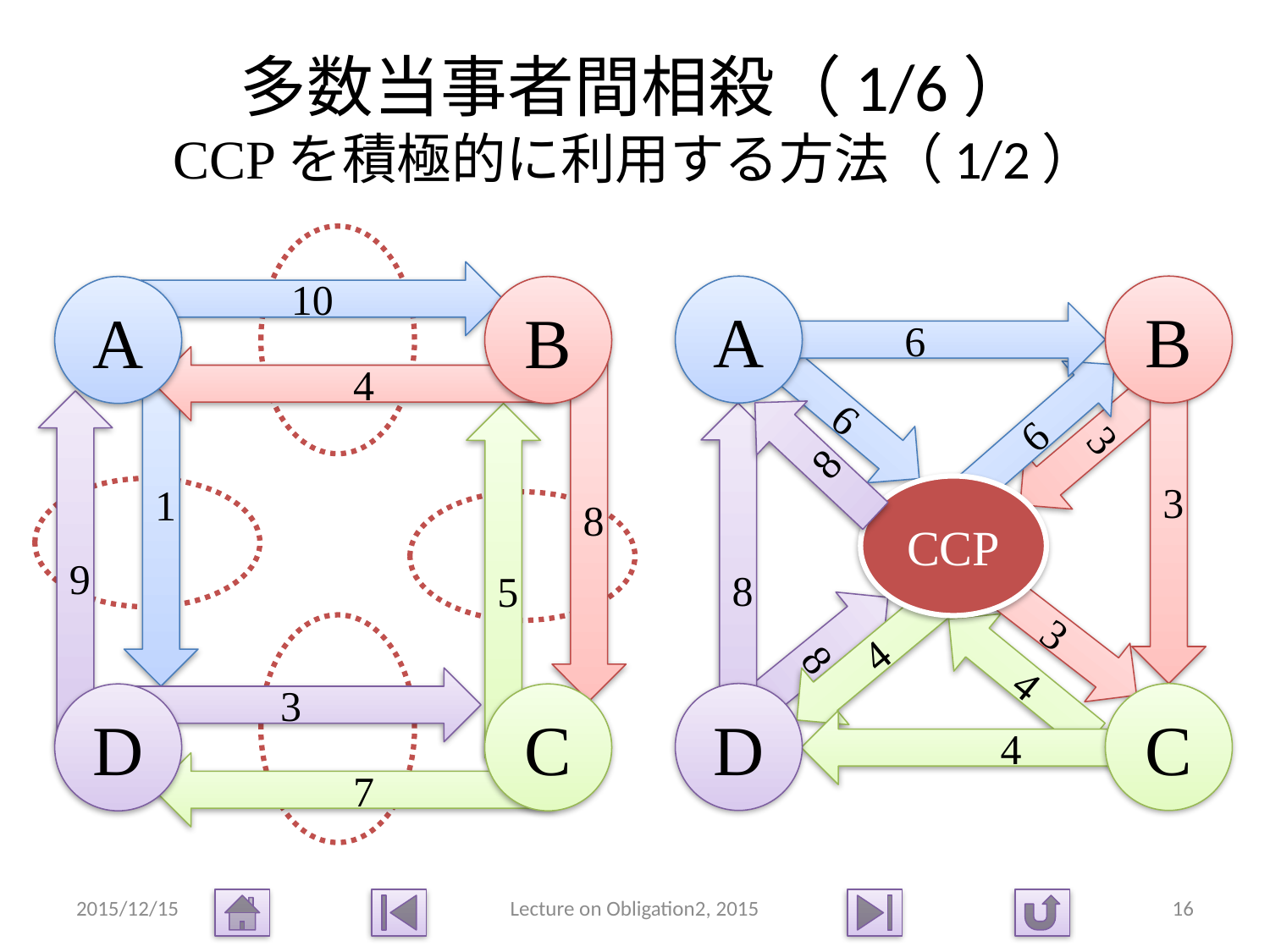

# 多数当事者間相殺（1/6） CCPを積極的に利用する方法（1/2）

10
A
B
A
B
6
3
1
3
4
8
8
6
9
6
8
5
CCP

8
3

4
4
3
D
C
D
C
4
7
2015/12/15
Lecture on Obligation2, 2015
16